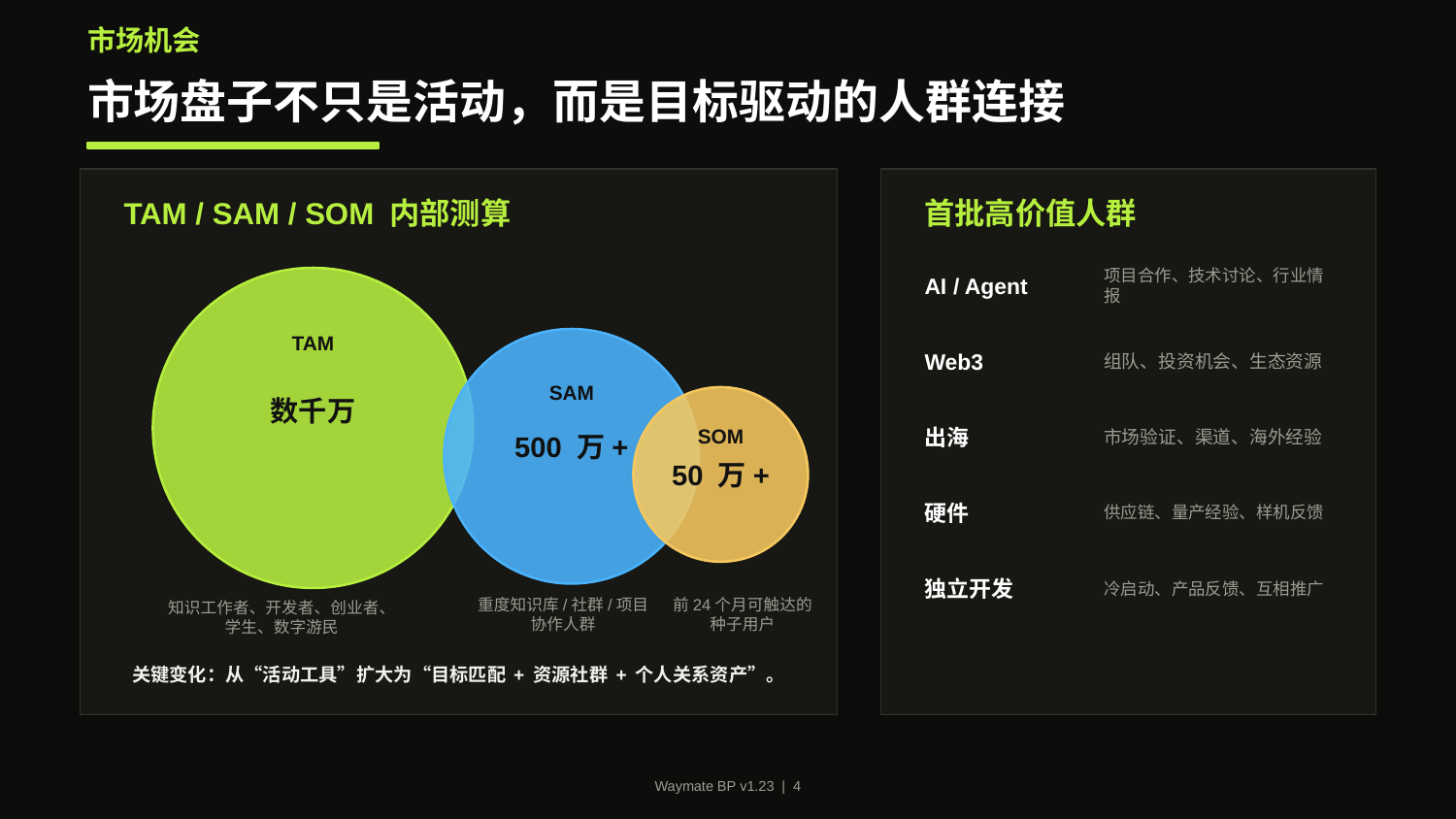

市场机会
市场盘子不只是活动，而是目标驱动的人群连接

TAM / SAM / SOM 内部测算
首批高价值人群
AI / Agent
项目合作、技术讨论、行业情报

TAM

Web3
组队、投资机会、生态资源
SAM

数千万
出海
市场验证、渠道、海外经验
SOM
500 万+
50 万+
硬件
供应链、量产经验、样机反馈
独立开发
冷启动、产品反馈、互相推广
重度知识库/社群/项目
协作人群
前24个月可触达的
种子用户
知识工作者、开发者、创业者、
学生、数字游民
关键变化：从“活动工具”扩大为“目标匹配 + 资源社群 + 个人关系资产”。
Waymate BP v1.23  |  4